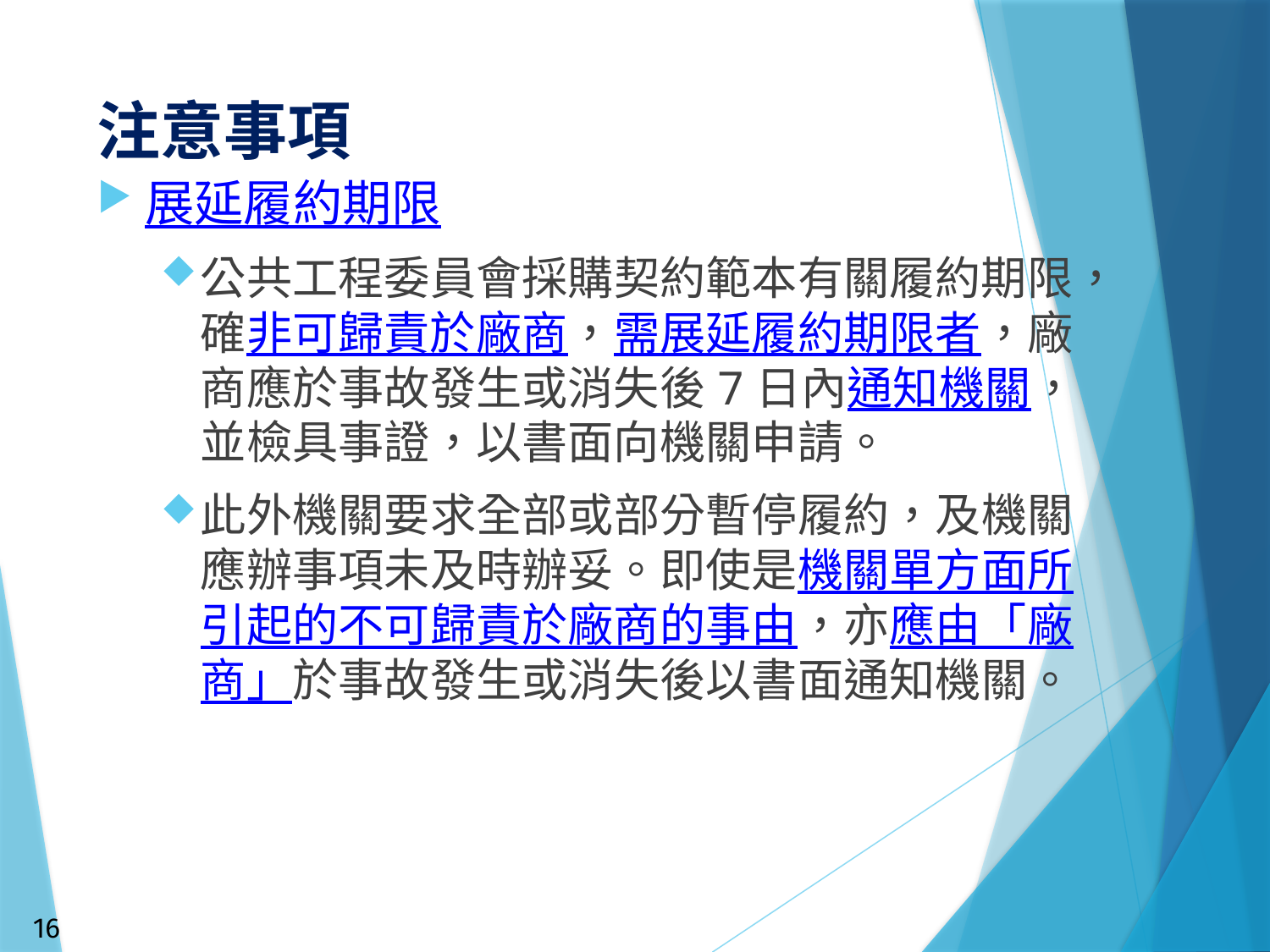

# 注意事項
展延履約期限
公共工程委員會採購契約範本有關履約期限，確非可歸責於廠商，需展延履約期限者，廠商應於事故發生或消失後7日內通知機關，並檢具事證，以書面向機關申請。
此外機關要求全部或部分暫停履約，及機關應辦事項未及時辦妥。即使是機關單方面所引起的不可歸責於廠商的事由，亦應由「廠商」於事故發生或消失後以書面通知機關。
16